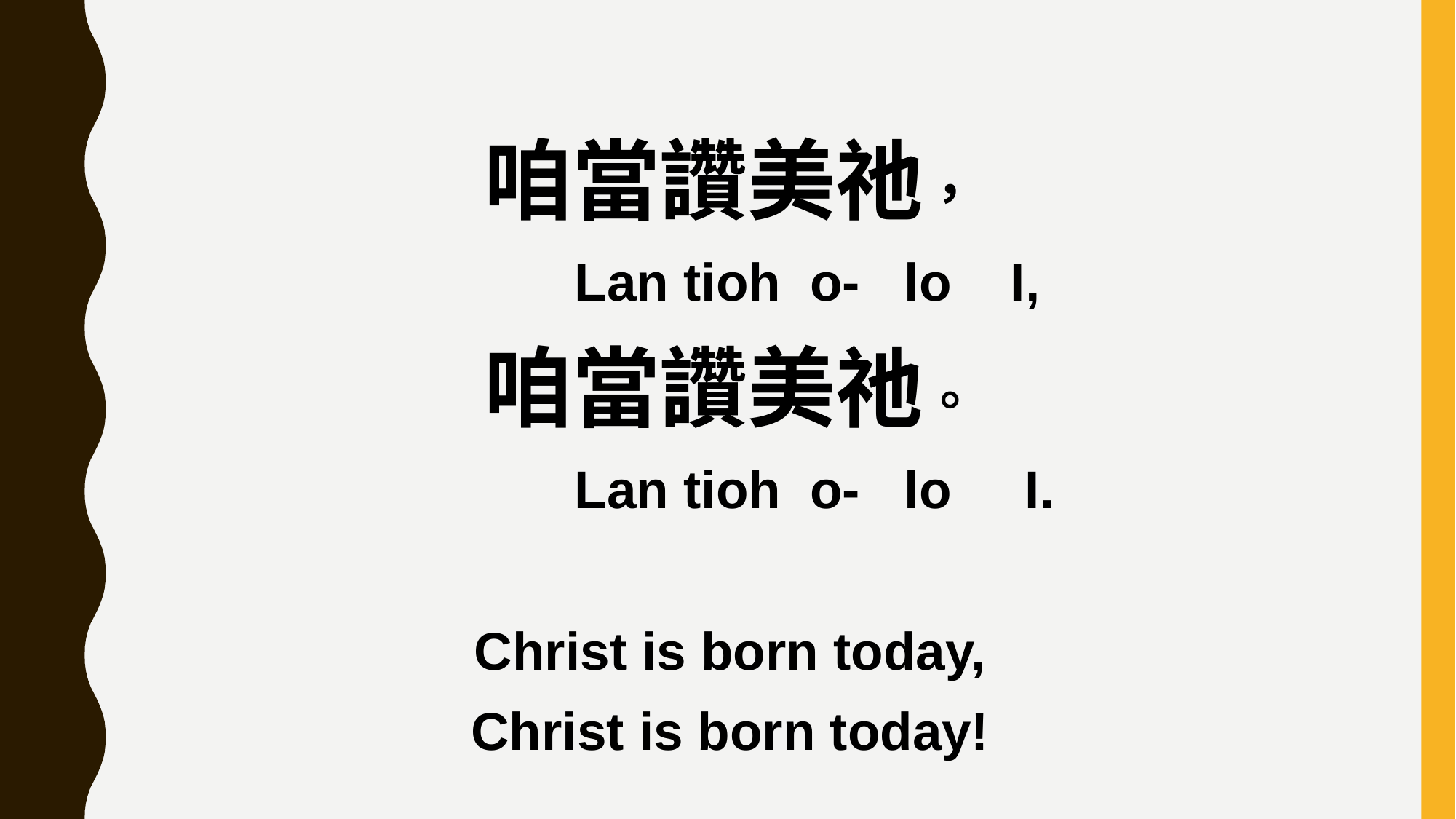

咱當讚美祂，
                              Lan tioh  o-   lo    I,
咱當讚美祂。
                              Lan tioh  o-   lo     I.

Christ is born today,
Christ is born today!